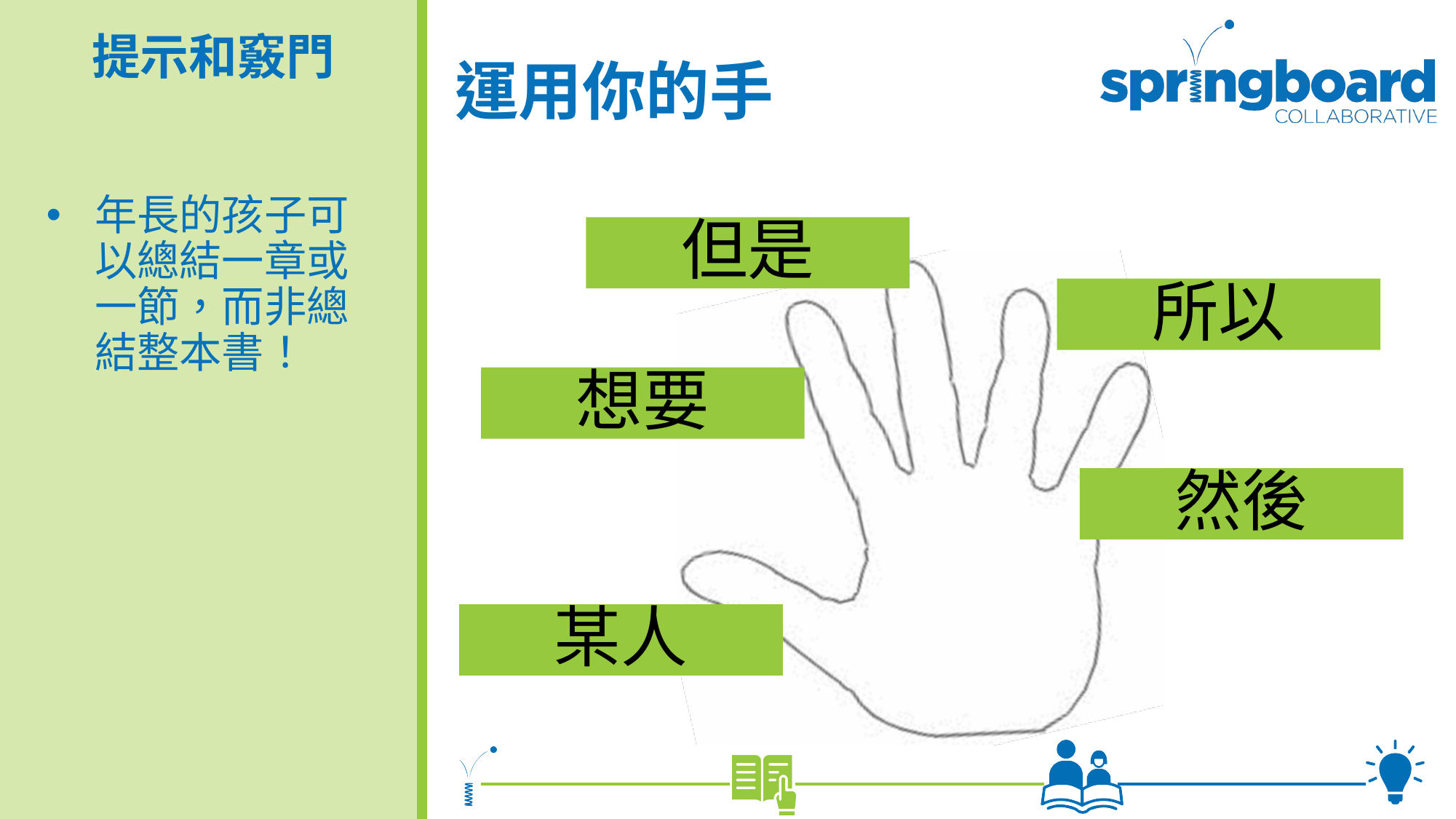

# 運用你的手
提示和竅門
年長的孩子可以總結一章或一節，而非總結整本書！

但是
所以
想要
然後
某人